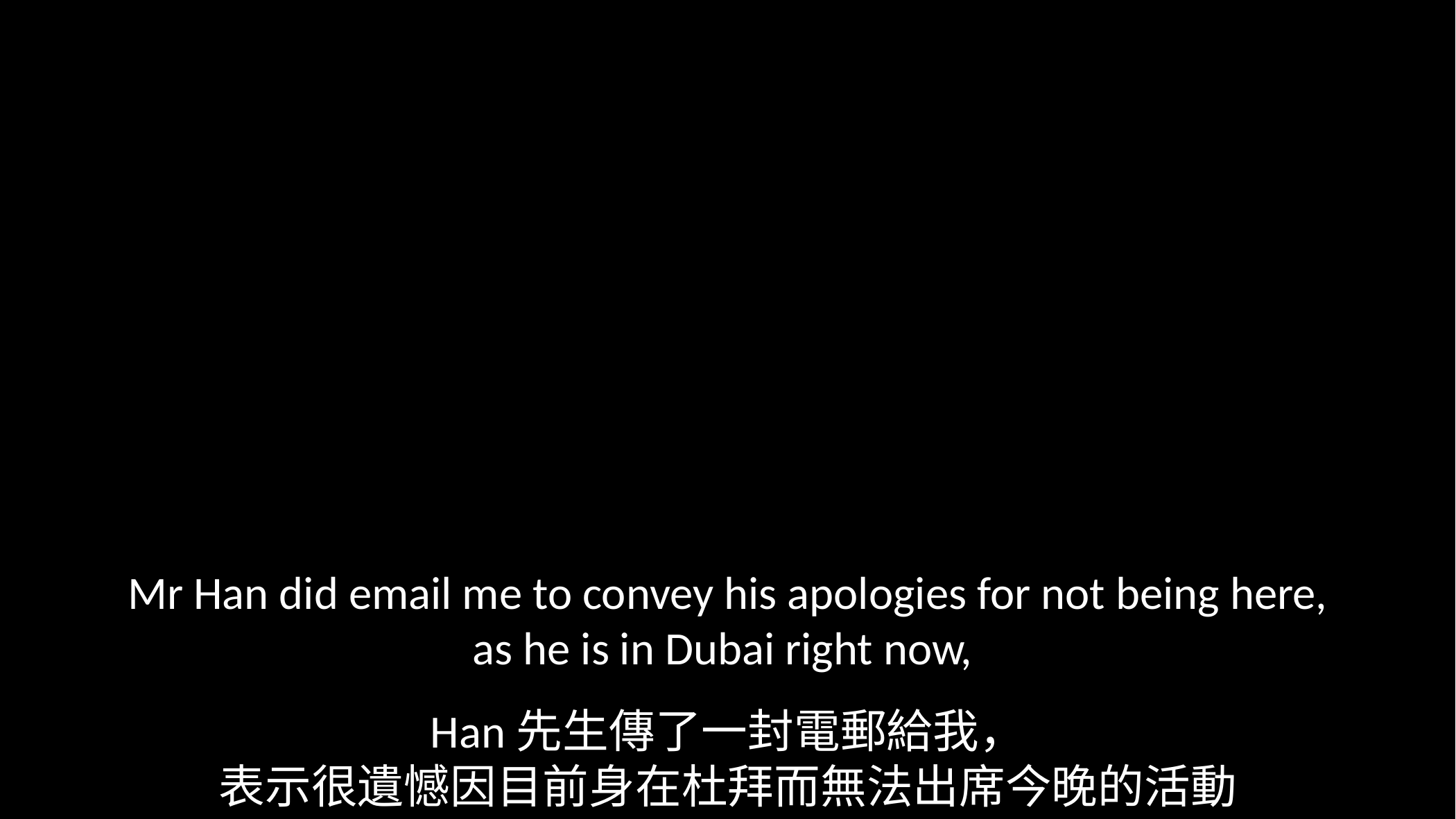

Mr Han did email me to convey his apologies for not being here, as he is in Dubai right now,

Han先生傳了一封電郵給我，
表示很遺憾因目前身在杜拜而無法出席今晚的活動